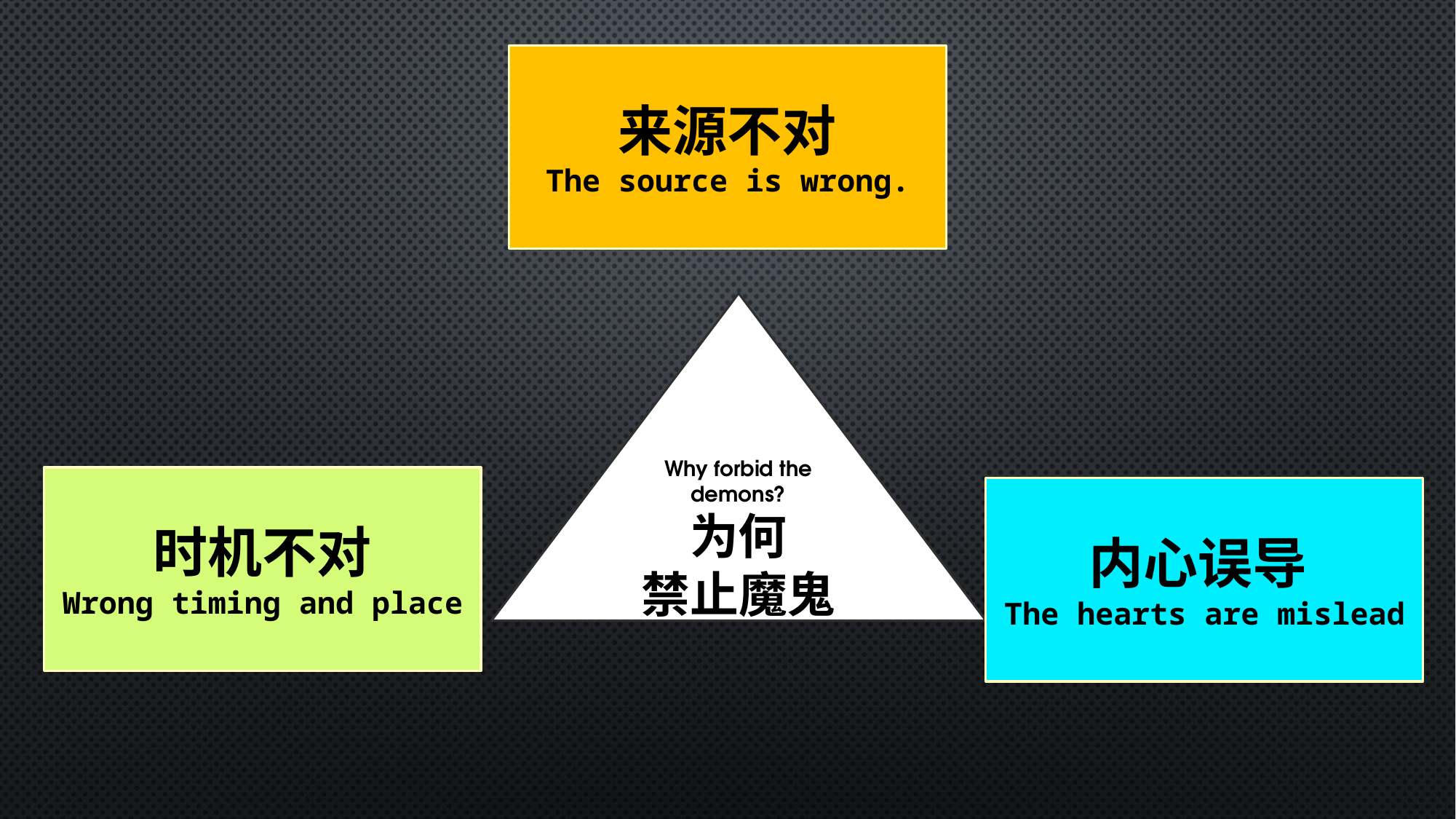

来源不对
The source is wrong.
Why forbid the demons?
为何
禁止魔鬼
时机不对
Wrong timing and place
内心误导
The hearts are mislead